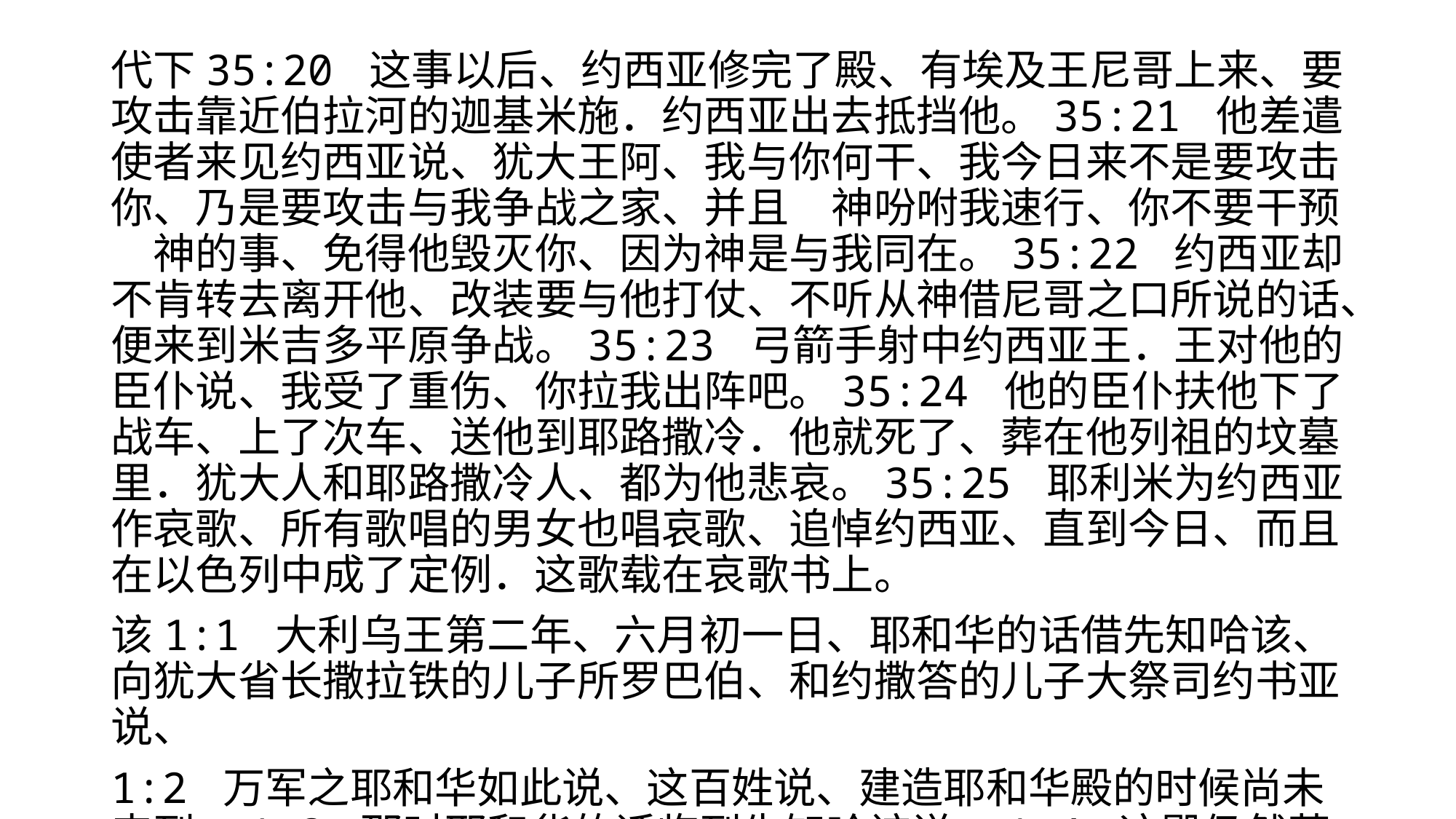

#
代下35:20 这事以后、约西亚修完了殿、有埃及王尼哥上来、要攻击靠近伯拉河的迦基米施．约西亚出去抵挡他。35:21 他差遣使者来见约西亚说、犹大王阿、我与你何干、我今日来不是要攻击你、乃是要攻击与我争战之家、并且　神吩咐我速行、你不要干预　神的事、免得他毁灭你、因为神是与我同在。35:22 约西亚却不肯转去离开他、改装要与他打仗、不听从神借尼哥之口所说的话、便来到米吉多平原争战。35:23 弓箭手射中约西亚王．王对他的臣仆说、我受了重伤、你拉我出阵吧。35:24 他的臣仆扶他下了战车、上了次车、送他到耶路撒冷．他就死了、葬在他列祖的坟墓里．犹大人和耶路撒冷人、都为他悲哀。35:25 耶利米为约西亚作哀歌、所有歌唱的男女也唱哀歌、追悼约西亚、直到今日、而且在以色列中成了定例．这歌载在哀歌书上。
该1:1 大利乌王第二年、六月初一日、耶和华的话借先知哈该、向犹大省长撒拉铁的儿子所罗巴伯、和约撒答的儿子大祭司约书亚说、
1:2 万军之耶和华如此说、这百姓说、建造耶和华殿的时候尚未来到。1:3 那时耶和华的话临到先知哈该说、1:4 这殿仍然荒凉、你们自己还住天花板的房屋么．1:5 现在万军之耶和华如此说、你们要省察自己的行为。1:6 你们撒的种多、收的却少．你们吃、却不得饱、喝、却不得足、穿衣服、却不得暖．得工钱的、将工钱装在破漏的囊中。1:7 万军之耶和华如此说、你们要省察自己的行为。